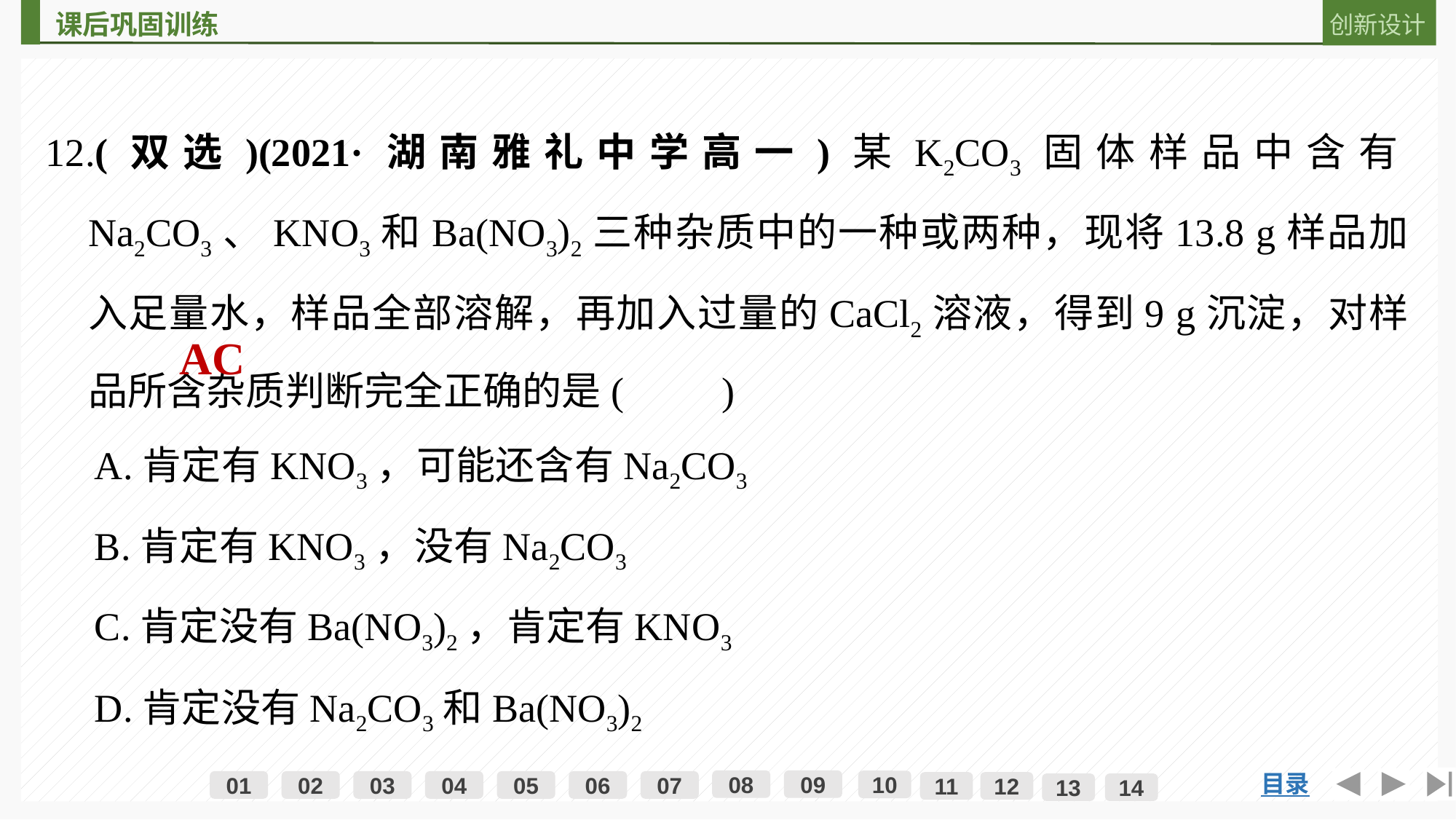

12.(双选)(2021·湖南雅礼中学高一)某K2CO3固体样品中含有Na2CO3、KNO3和Ba(NO3)2三种杂质中的一种或两种，现将13.8 g样品加入足量水，样品全部溶解，再加入过量的CaCl2溶液，得到9 g沉淀，对样品所含杂质判断完全正确的是(　　)
　A.肯定有KNO3，可能还含有Na2CO3
　B.肯定有KNO3，没有Na2CO3
　C.肯定没有Ba(NO3)2，肯定有KNO3
　D.肯定没有Na2CO3和Ba(NO3)2
AC